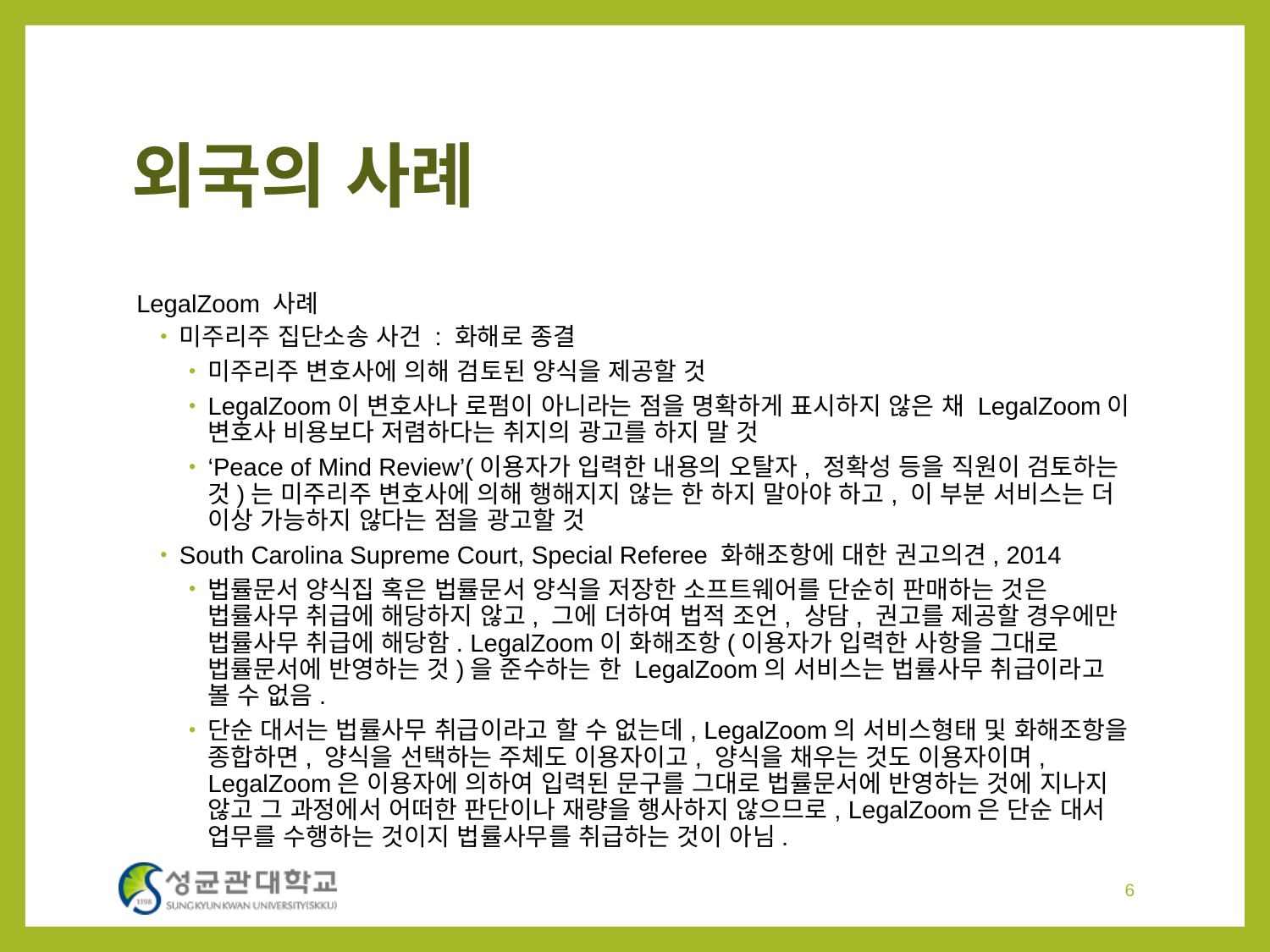

# 외국의 사례
LegalZoom 사례
미주리주 집단소송 사건 : 화해로 종결
미주리주 변호사에 의해 검토된 양식을 제공할 것
LegalZoom이 변호사나 로펌이 아니라는 점을 명확하게 표시하지 않은 채 LegalZoom이 변호사 비용보다 저렴하다는 취지의 광고를 하지 말 것
‘Peace of Mind Review’(이용자가 입력한 내용의 오탈자, 정확성 등을 직원이 검토하는 것)는 미주리주 변호사에 의해 행해지지 않는 한 하지 말아야 하고, 이 부분 서비스는 더 이상 가능하지 않다는 점을 광고할 것
South Carolina Supreme Court, Special Referee 화해조항에 대한 권고의견, 2014
법률문서 양식집 혹은 법률문서 양식을 저장한 소프트웨어를 단순히 판매하는 것은 법률사무 취급에 해당하지 않고, 그에 더하여 법적 조언, 상담, 권고를 제공할 경우에만 법률사무 취급에 해당함. LegalZoom이 화해조항(이용자가 입력한 사항을 그대로 법률문서에 반영하는 것)을 준수하는 한 LegalZoom의 서비스는 법률사무 취급이라고 볼 수 없음.
단순 대서는 법률사무 취급이라고 할 수 없는데, LegalZoom의 서비스형태 및 화해조항을 종합하면, 양식을 선택하는 주체도 이용자이고, 양식을 채우는 것도 이용자이며, LegalZoom은 이용자에 의하여 입력된 문구를 그대로 법률문서에 반영하는 것에 지나지 않고 그 과정에서 어떠한 판단이나 재량을 행사하지 않으므로, LegalZoom은 단순 대서 업무를 수행하는 것이지 법률사무를 취급하는 것이 아님.
6